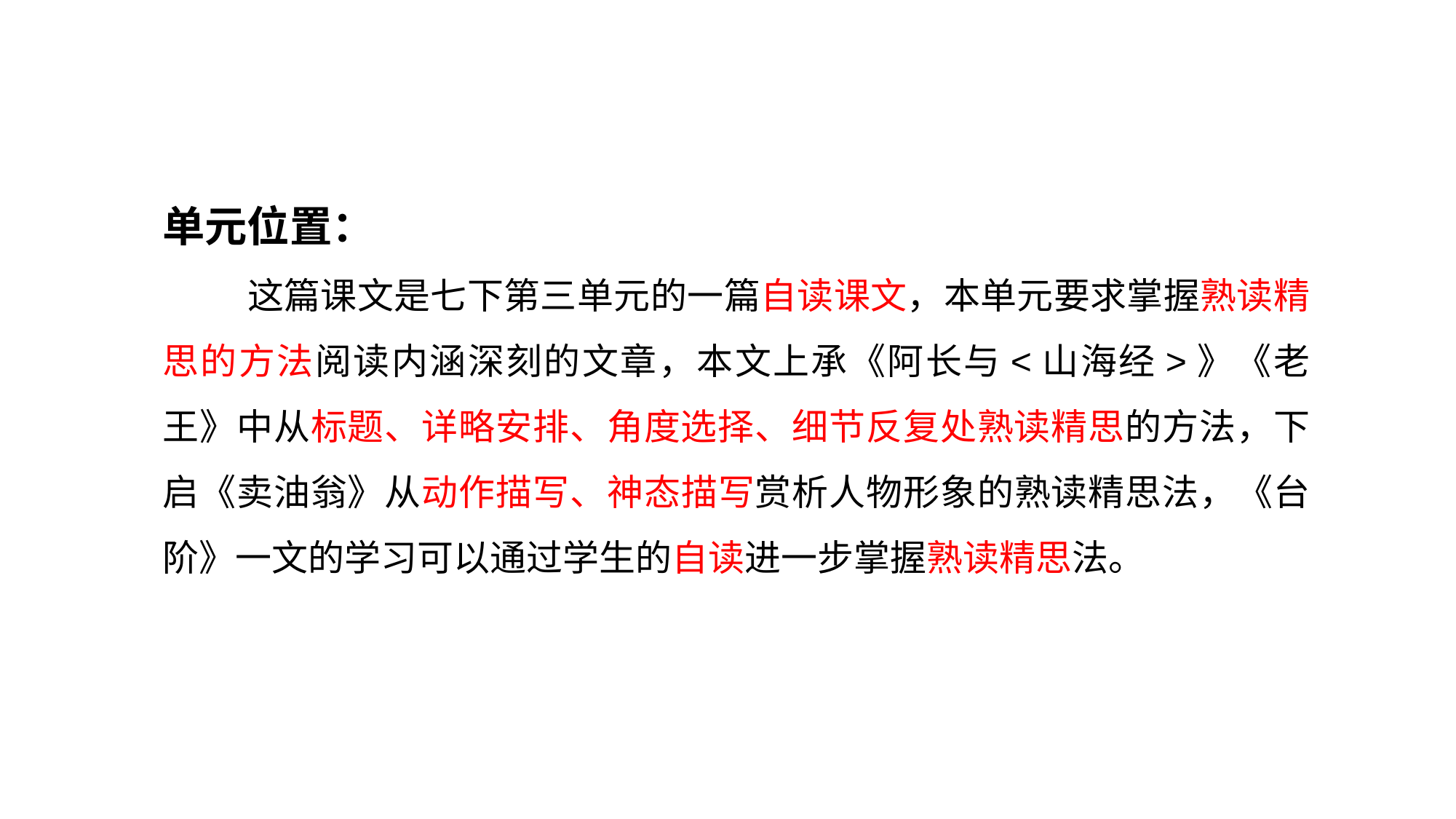

单元位置：
         这篇课文是七下第三单元的一篇自读课文，本单元要求掌握熟读精思的方法阅读内涵深刻的文章，本文上承《阿长与<山海经>》《老王》中从标题、详略安排、角度选择、细节反复处熟读精思的方法，下启《卖油翁》从动作描写、神态描写赏析人物形象的熟读精思法，《台阶》一文的学习可以通过学生的自读进一步掌握熟读精思法。